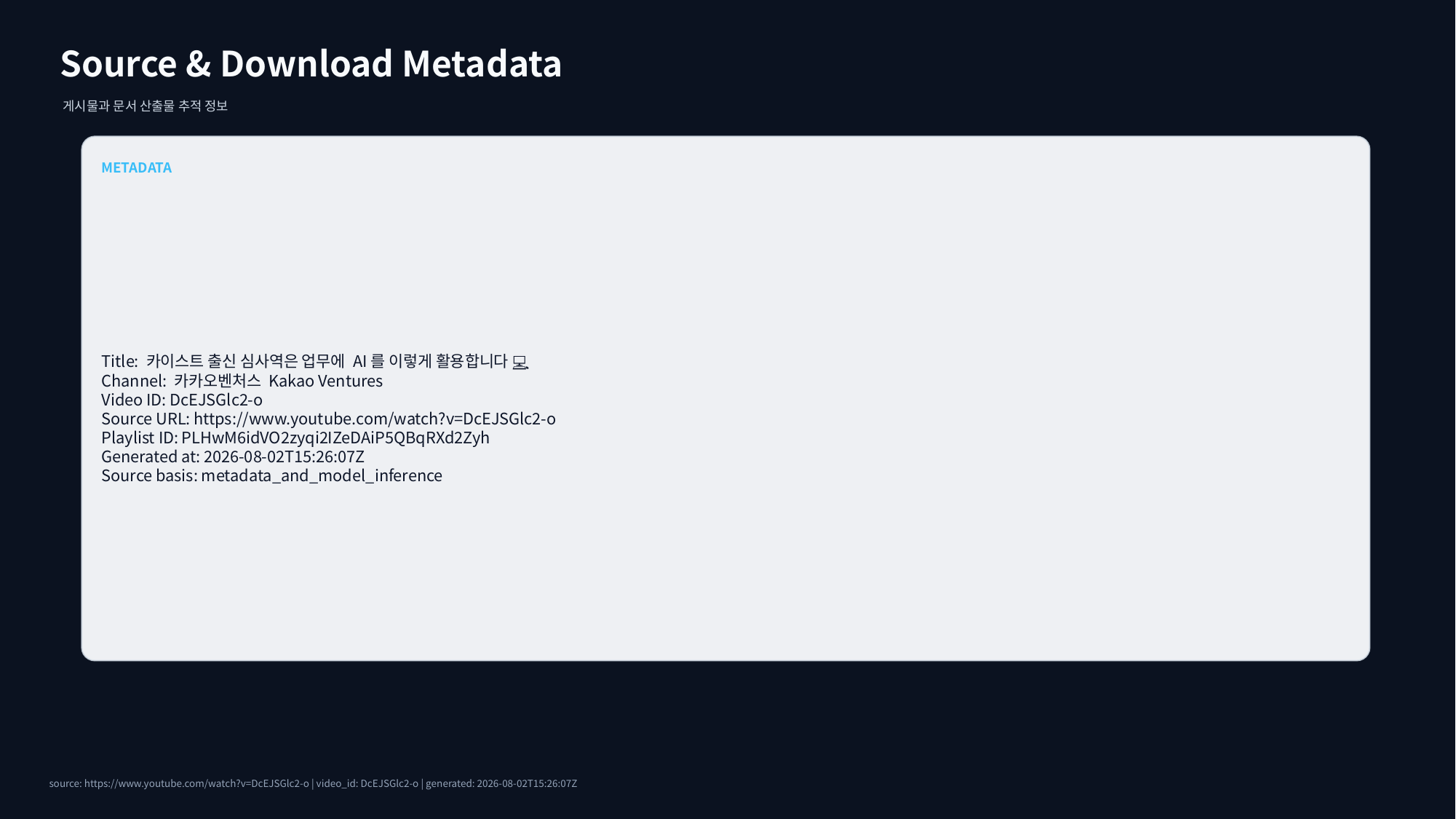

Source & Download Metadata
게시물과 문서 산출물 추적 정보

METADATA
Title: 카이스트 출신 심사역은 업무에 AI를 이렇게 활용합니다 💻
Channel: 카카오벤처스 Kakao Ventures
Video ID: DcEJSGlc2-o
Source URL: https://www.youtube.com/watch?v=DcEJSGlc2-o
Playlist ID: PLHwM6idVO2zyqi2IZeDAiP5QBqRXd2Zyh
Generated at: 2026-08-02T15:26:07Z
Source basis: metadata_and_model_inference
source: https://www.youtube.com/watch?v=DcEJSGlc2-o | video_id: DcEJSGlc2-o | generated: 2026-08-02T15:26:07Z